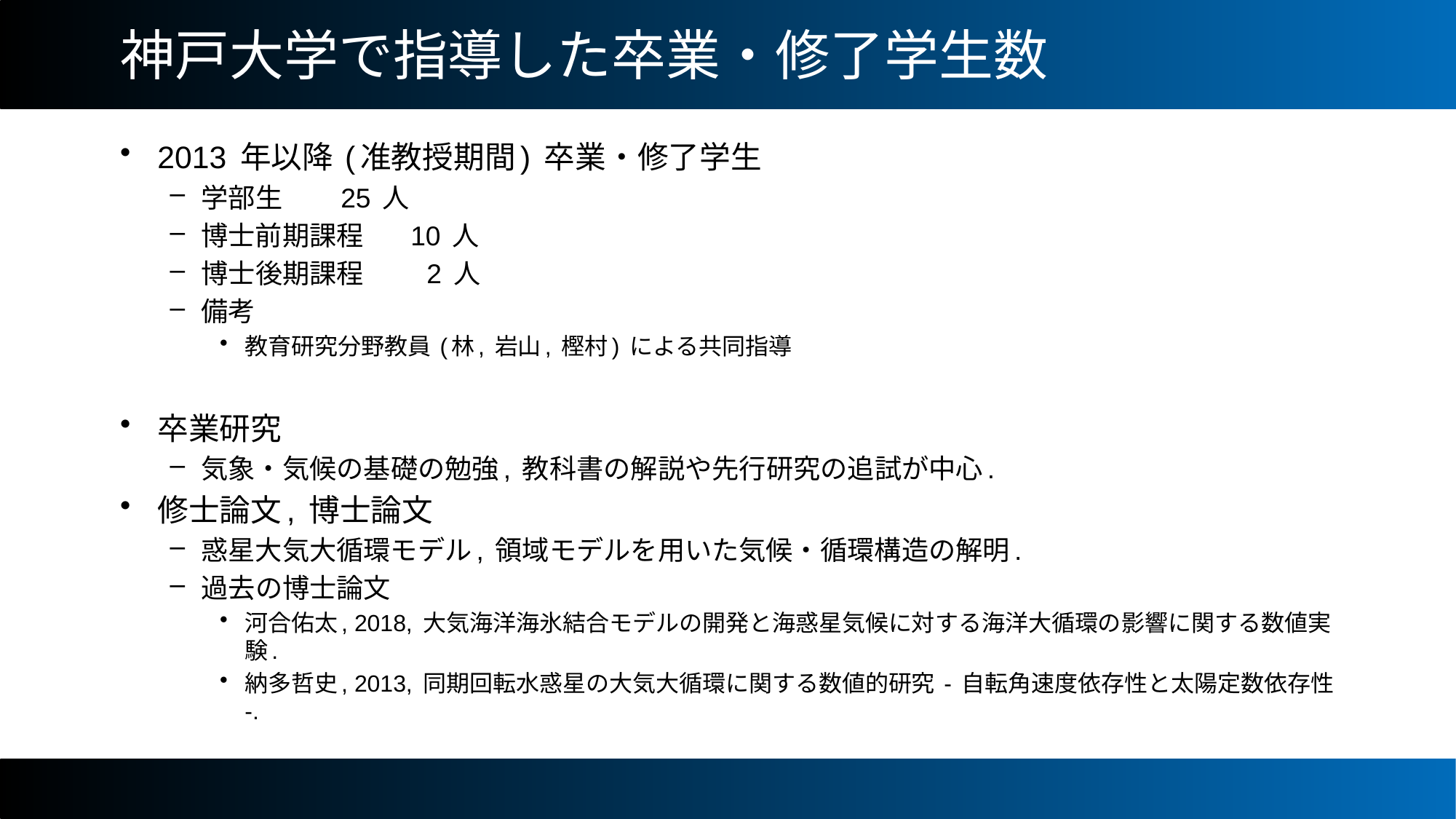

# 神戸大学で指導した卒業・修了学生数
2013 年以降 (准教授期間) 卒業・修了学生
学部生			25 人
博士前期課程		10 人
博士後期課程		  2 人
備考
教育研究分野教員 (林, 岩山, 樫村) による共同指導

卒業研究
気象・気候の基礎の勉強, 教科書の解説や先行研究の追試が中心.
修士論文, 博士論文
惑星大気大循環モデル, 領域モデルを用いた気候・循環構造の解明.
過去の博士論文
河合佑太, 2018, 大気海洋海氷結合モデルの開発と海惑星気候に対する海洋大循環の影響に関する数値実験.
納多哲史, 2013, 同期回転水惑星の大気大循環に関する数値的研究 - 自転角速度依存性と太陽定数依存性 -.